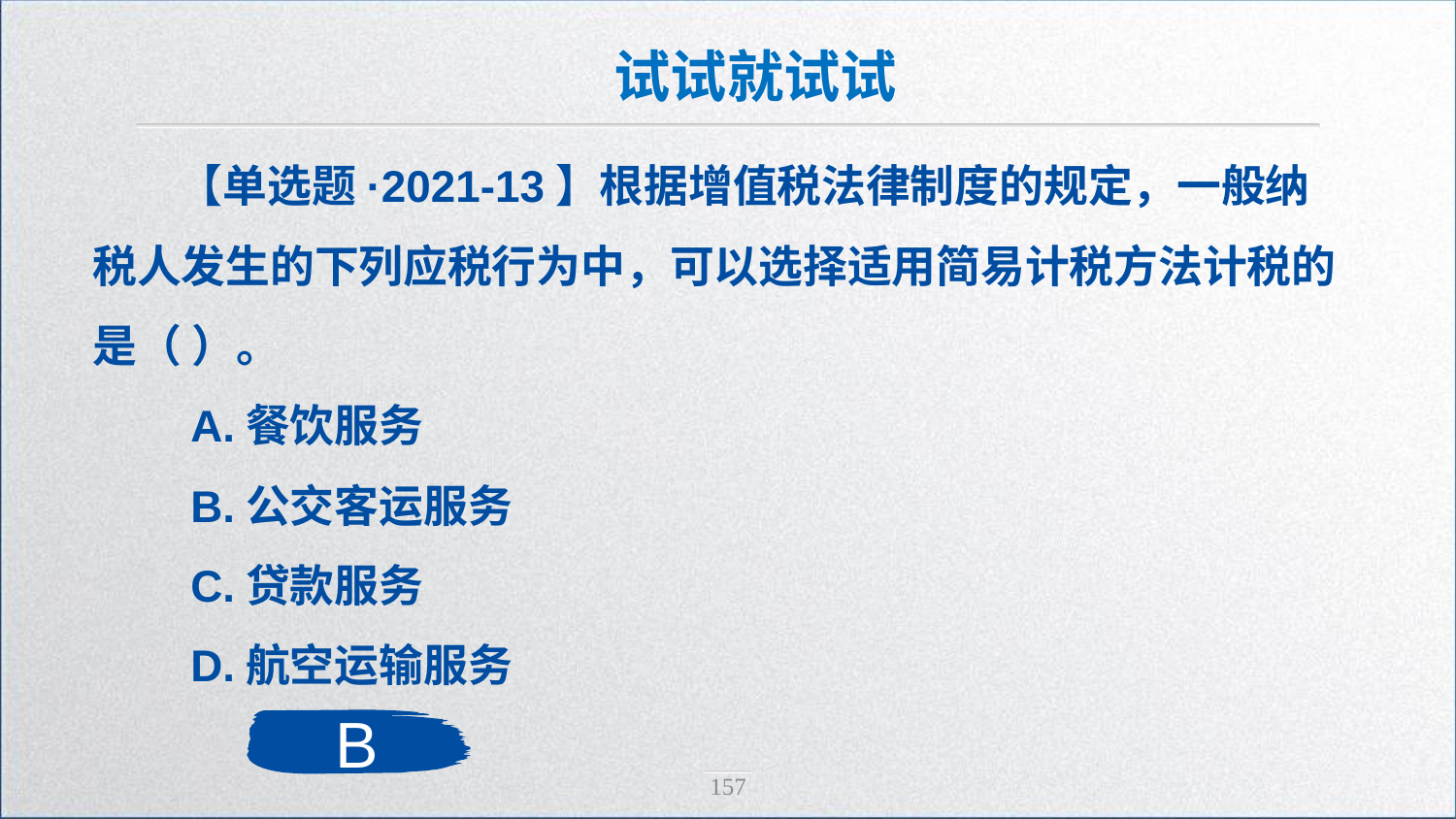

试试就试试
【单选题·2021-13】根据增值税法律制度的规定，一般纳税人发生的下列应税行为中，可以选择适用简易计税方法计税的是（ ）。
 A.餐饮服务
 B.公交客运服务
 C.贷款服务
 D.航空运输服务

B
157